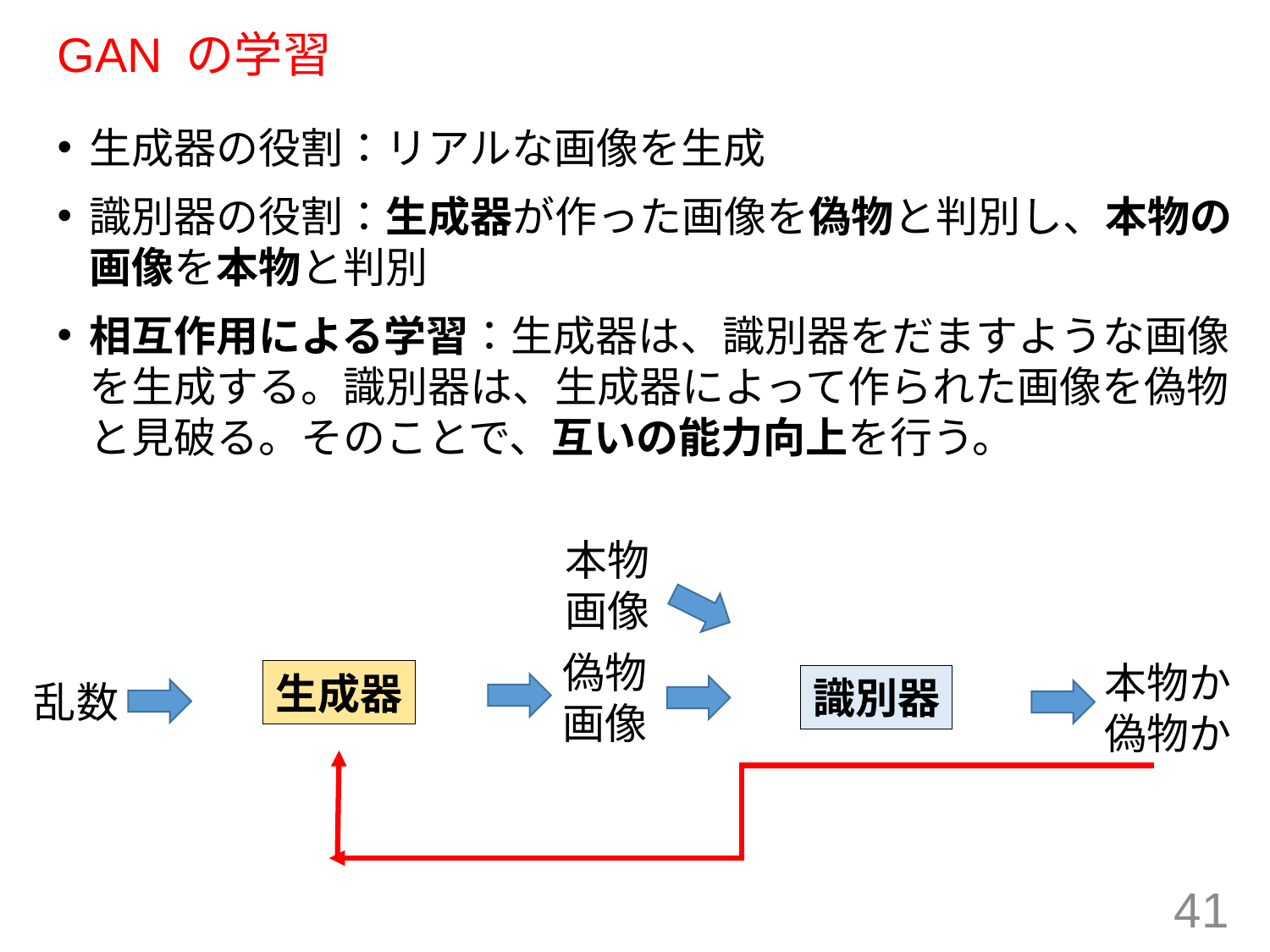

# GAN の学習
生成器の役割：リアルな画像を生成
識別器の役割：生成器が作った画像を偽物と判別し、本物の画像を本物と判別
相互作用による学習：生成器は、識別器をだますような画像を生成する。識別器は、生成器によって作られた画像を偽物と見破る。そのことで、互いの能力向上を行う。

本物画像

偽物画像
本物か
偽物か
生成器
識別器
乱数

41